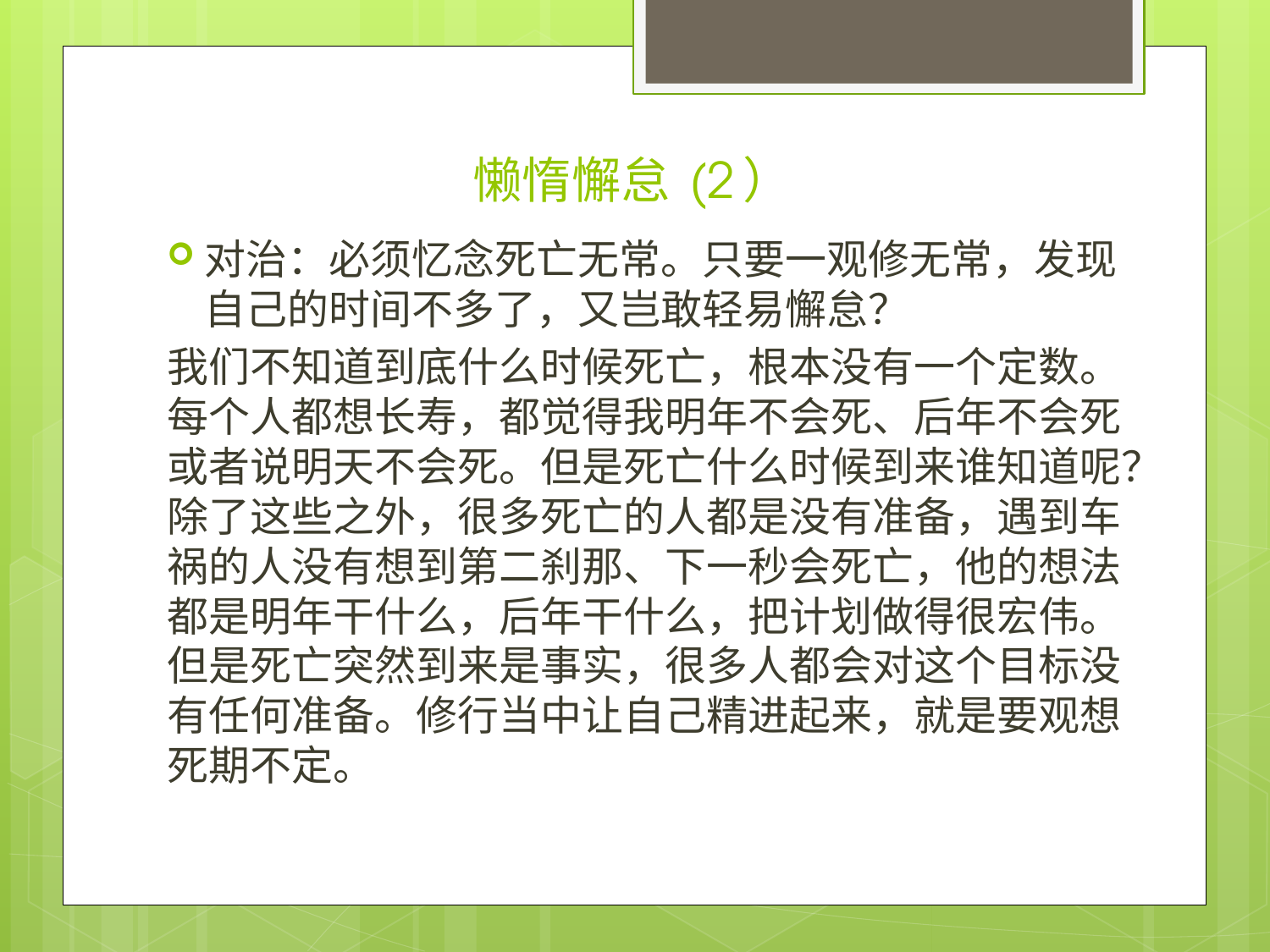

# 懒惰懈怠 (2）
对治：必须忆念死亡无常。只要一观修无常，发现自己的时间不多了，又岂敢轻易懈怠？
我们不知道到底什么时候死亡，根本没有一个定数。每个人都想长寿，都觉得我明年不会死、后年不会死或者说明天不会死。但是死亡什么时候到来谁知道呢？除了这些之外，很多死亡的人都是没有准备，遇到车祸的人没有想到第二刹那、下一秒会死亡，他的想法都是明年干什么，后年干什么，把计划做得很宏伟。但是死亡突然到来是事实，很多人都会对这个目标没有任何准备。修行当中让自己精进起来，就是要观想死期不定。